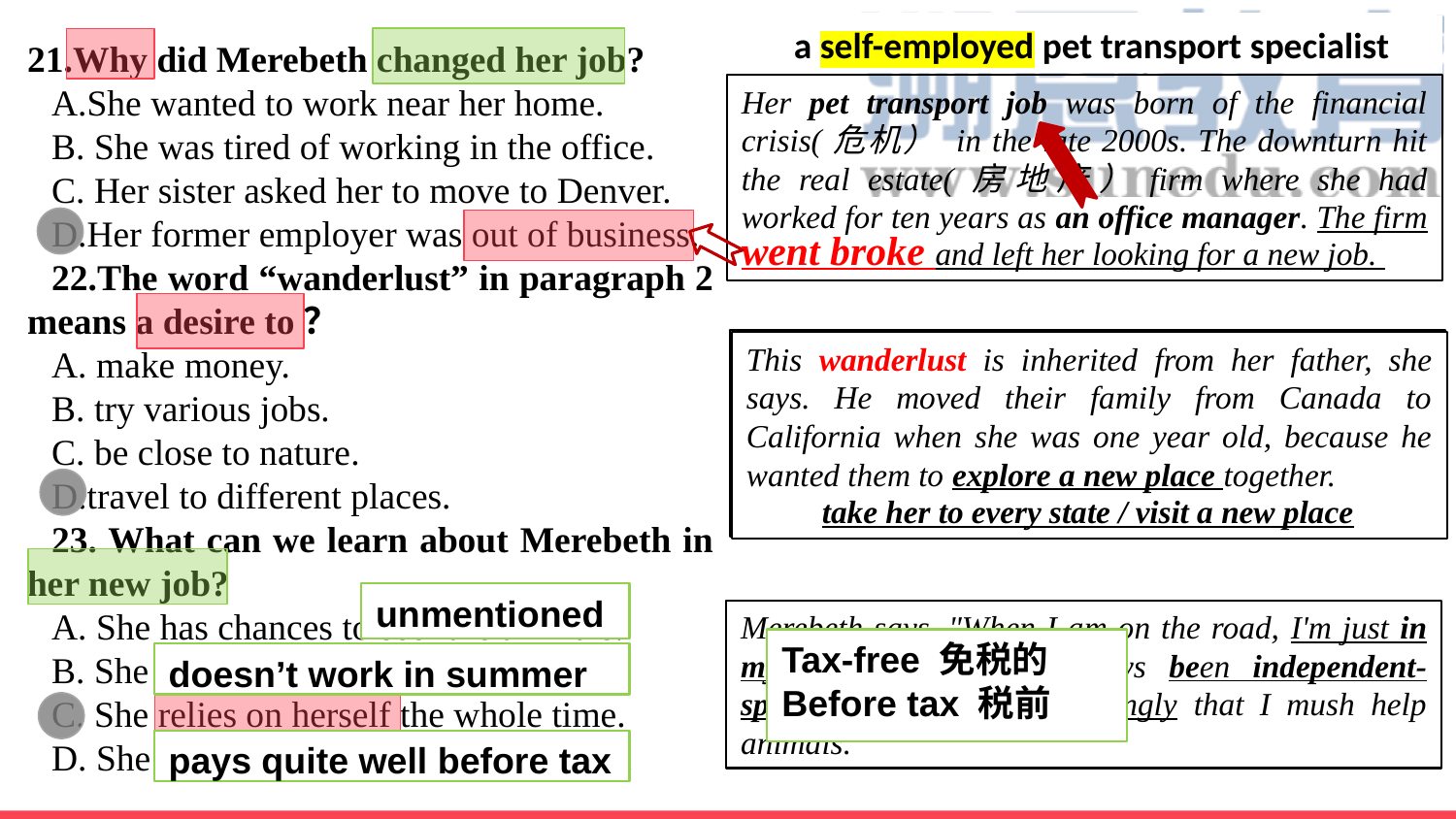

her new job
a self-employed pet transport specialist
a self-employed pet transport specialist
21.Why did Merebeth changed her job?
A.She wanted to work near her home.
B. She was tired of working in the office.
C. Her sister asked her to move to Denver.
D.Her former employer was out of business.
22.The word “wanderlust” in paragraph 2 means a desire to？
A. make money.
B. try various jobs.
C. be close to nature.
D.travel to different places.
23. What can we learn about Merebeth in her new job?
A. She has chances to see rare animals.
B. She works hard throughout the year.
C. She relies on herself the whole time.
D. She earns a basic and tax-free salary.

Her pet transport job was born of the financial crisis(危机） in the late 2000s. The downturn hit the real estate(房地产）firm where she had worked for ten years as an office manager. The firm went broke and left her looking for a new job.

Merebeth's pet delivery service also satisfies her wanderlust. It has taken her to every state in the US except Montana, Washington and Oregon, she says proudly. If she wants to visit a new place, she will simply find a pet with transport needs there.
This wanderlust is inherited from her father, she says. He moved their family from Canada to California when she was one year old, because he wanted them to explore a new place together.

take her to every state / visit a new place

unmentioned
Merebeth says, "When I am on the road, I'm just in my own world. I've always been independent-spirited and I just feel strongly that I mush help animals."
Tax-free 免税的
Before tax 税前
doesn’t work in summer

pays quite well before tax